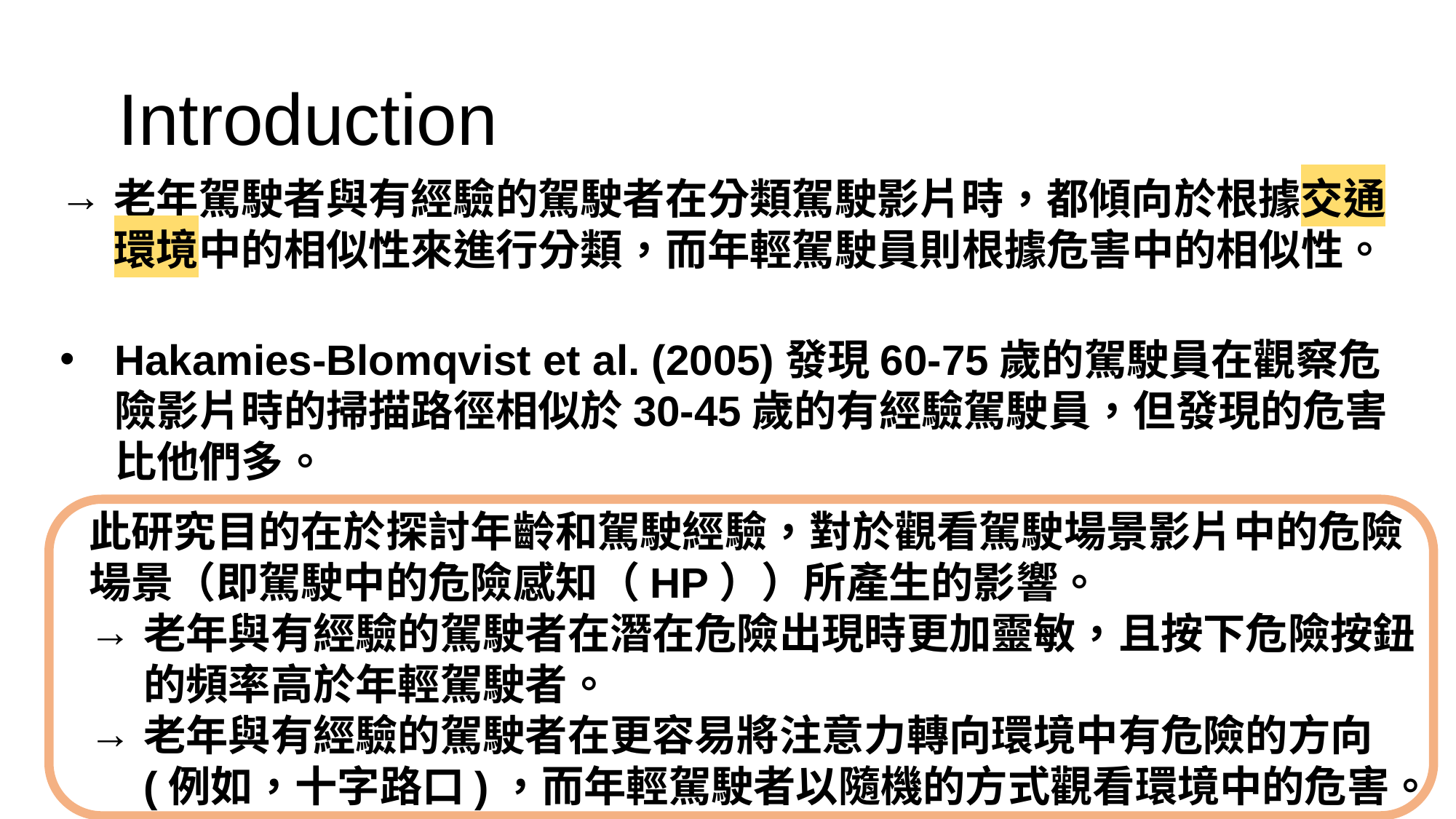

Introduction
老年駕駛者與有經驗的駕駛者在分類駕駛影片時，都傾向於根據交通環境中的相似性來進行分類，而年輕駕駛員則根據危害中的相似性。
Hakamies-Blomqvist et al. (2005)發現60-75歲的駕駛員在觀察危險影片時的掃描路徑相似於30-45歲的有經驗駕駛員，但發現的危害比他們多。

此研究目的在於探討年齡和駕駛經驗，對於觀看駕駛場景影片中的危險場景（即駕駛中的危險感知（HP））所產生的影響。
老年與有經驗的駕駛者在潛在危險出現時更加靈敏，且按下危險按鈕的頻率高於年輕駕駛者。
老年與有經驗的駕駛者在更容易將注意力轉向環境中有危險的方向(例如，十字路口)，而年輕駕駛者以隨機的方式觀看環境中的危害。